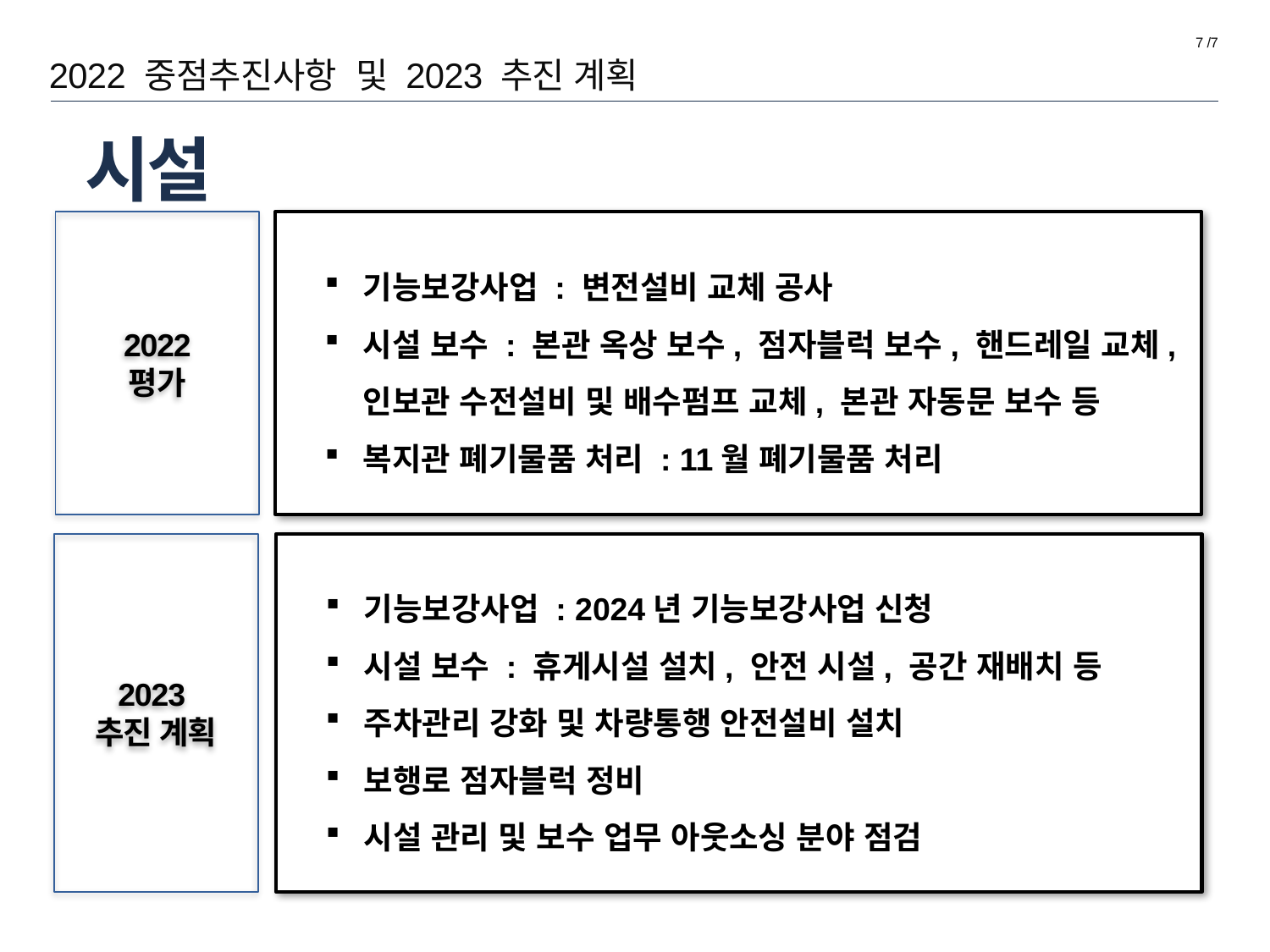

7 /7
2022 중점추진사항  및 2023 추진 계획
# 시설
기능보강사업 : 변전설비 교체 공사
시설 보수 : 본관 옥상 보수, 점자블럭 보수, 핸드레일 교체, 인보관 수전설비 및 배수펌프 교체, 본관 자동문 보수 등
복지관 폐기물품 처리 : 11월 폐기물품 처리
2022
평가
2023
추진 계획
기능보강사업 : 2024년 기능보강사업 신청
시설 보수 : 휴게시설 설치, 안전 시설, 공간 재배치 등
주차관리 강화 및 차량통행 안전설비 설치
보행로 점자블럭 정비
시설 관리 및 보수 업무 아웃소싱 분야 점검